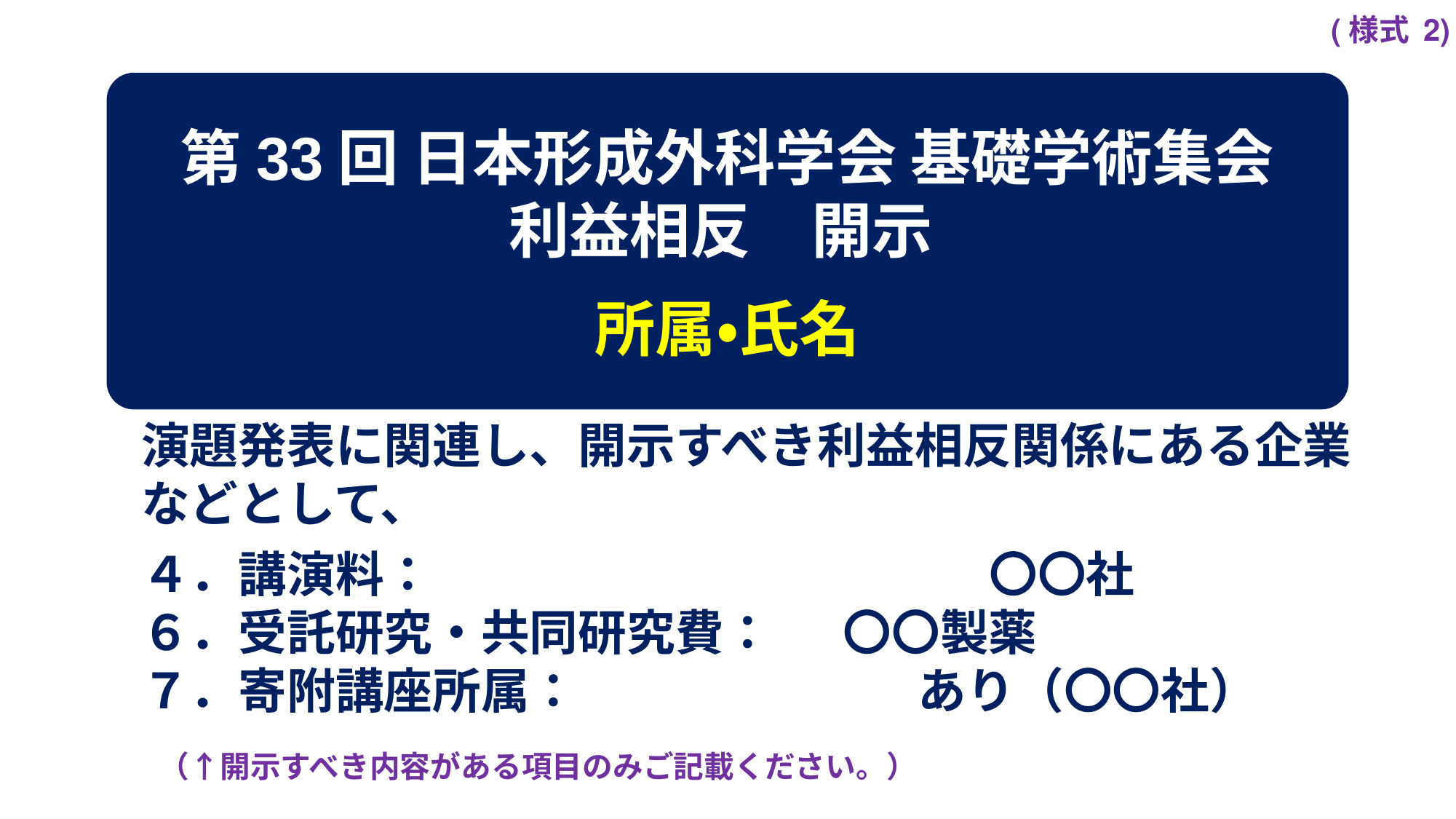

(様式 2)
s
第33回 日本形成外科学会 基礎学術集会
利益相反　開示
所属・氏名
演題発表に関連し、開示すべき利益相反関係にある企業などとして、
４．講演料：　　　　　　　　　　　  〇〇社
６．受託研究・共同研究費：　  〇〇製薬
７．寄附講座所属：　　　　　　　あり（〇〇社）
（↑開示すべき内容がある項目のみご記載ください。）